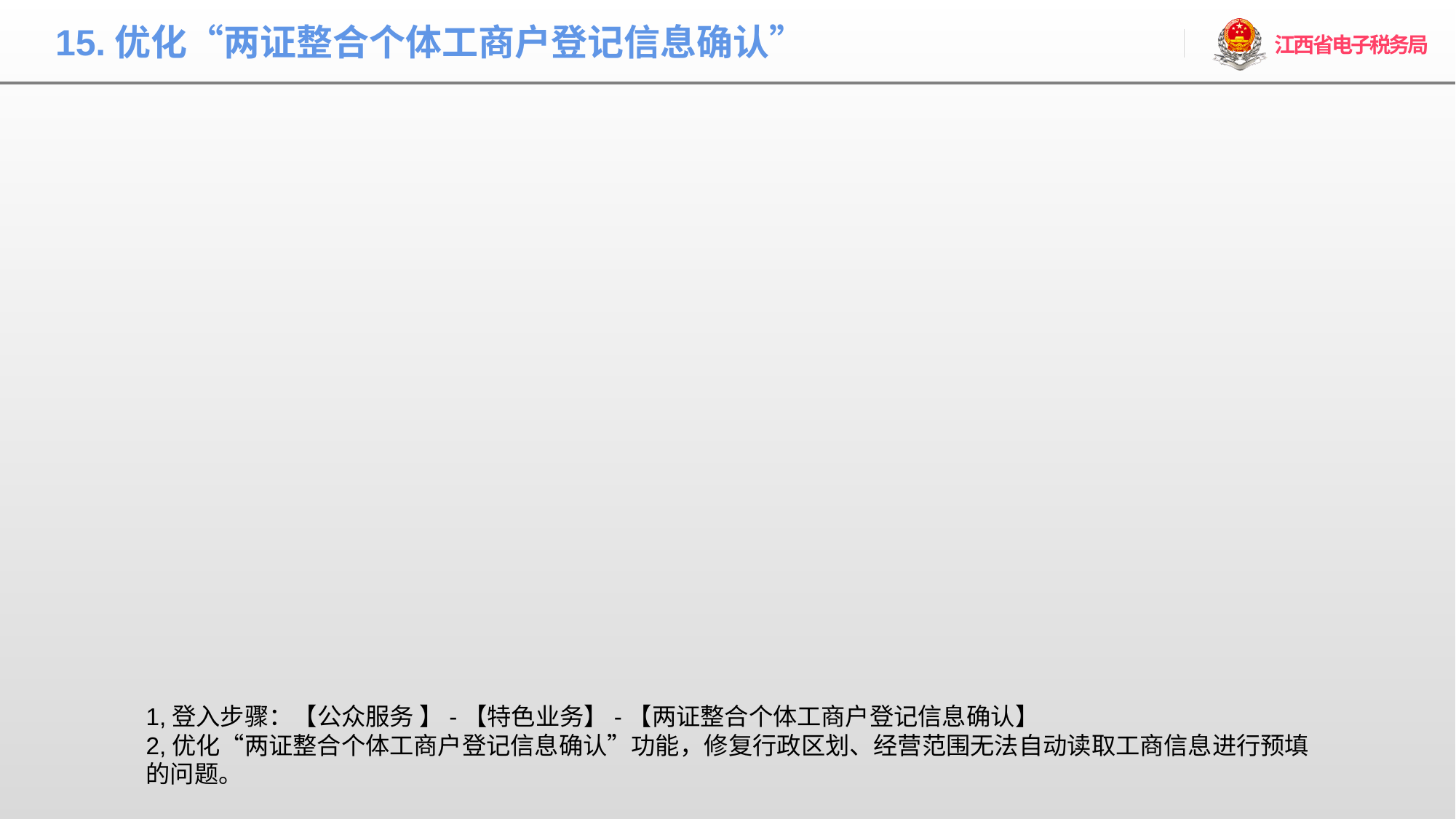

15.优化“两证整合个体工商户登记信息确认”
1,登入步骤：【公众服务 】-【特色业务】-【两证整合个体工商户登记信息确认】
2,优化“两证整合个体工商户登记信息确认”功能，修复行政区划、经营范围无法自动读取工商信息进行预填
的问题。